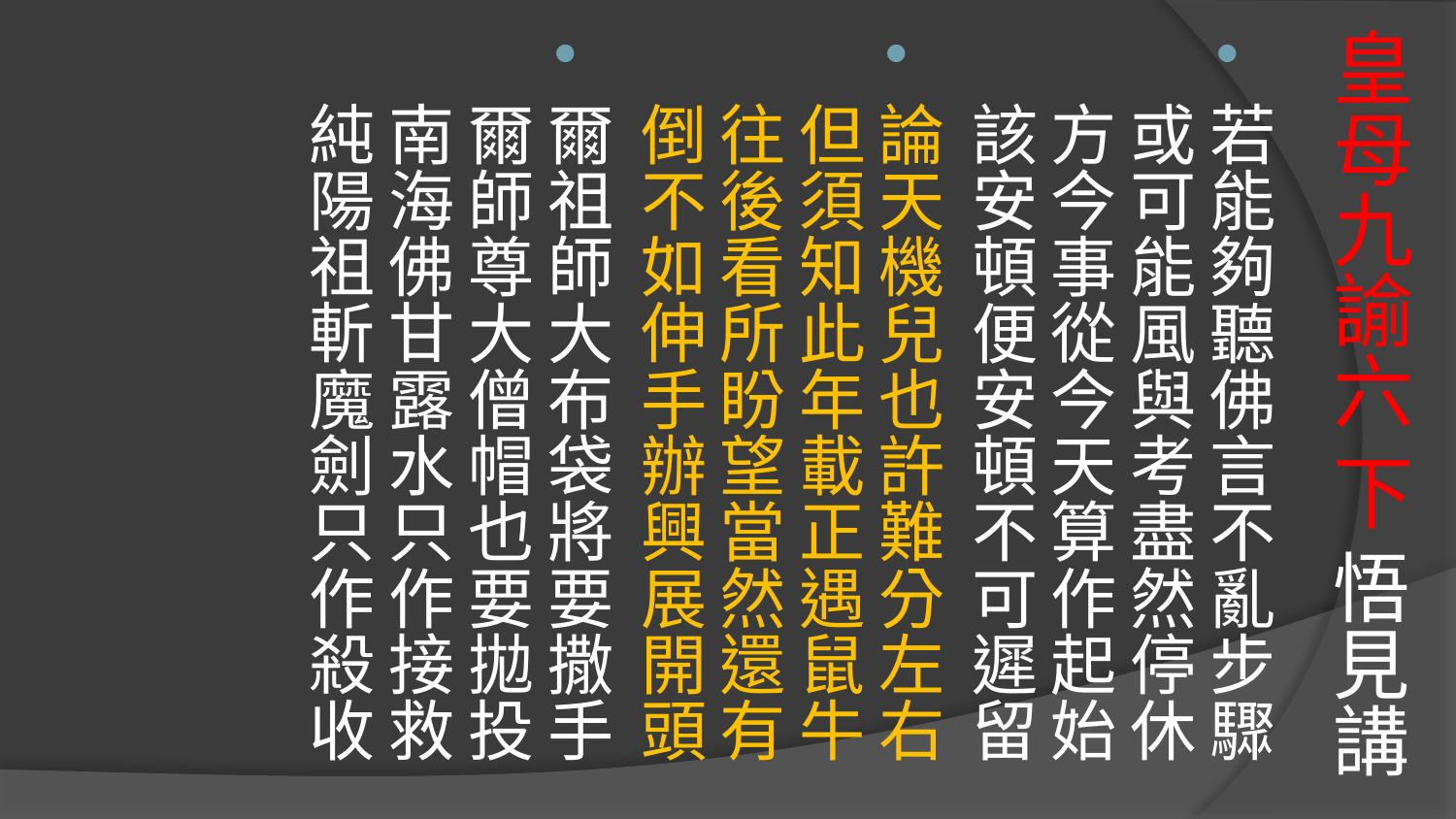

# 皇母九諭六 下 悟見講
若能夠聽佛言不亂步驟或可能風與考盡然停休
方今事從今天算作起始該安頓便安頓不可遲留
論天機兒也許難分左右但須知此年載正遇鼠牛
往後看所盼望當然還有倒不如伸手辦興展開頭
爾祖師大布袋將要撒手爾師尊大僧帽也要拋投
南海佛甘露水只作接救純陽祖斬魔劍只作殺收